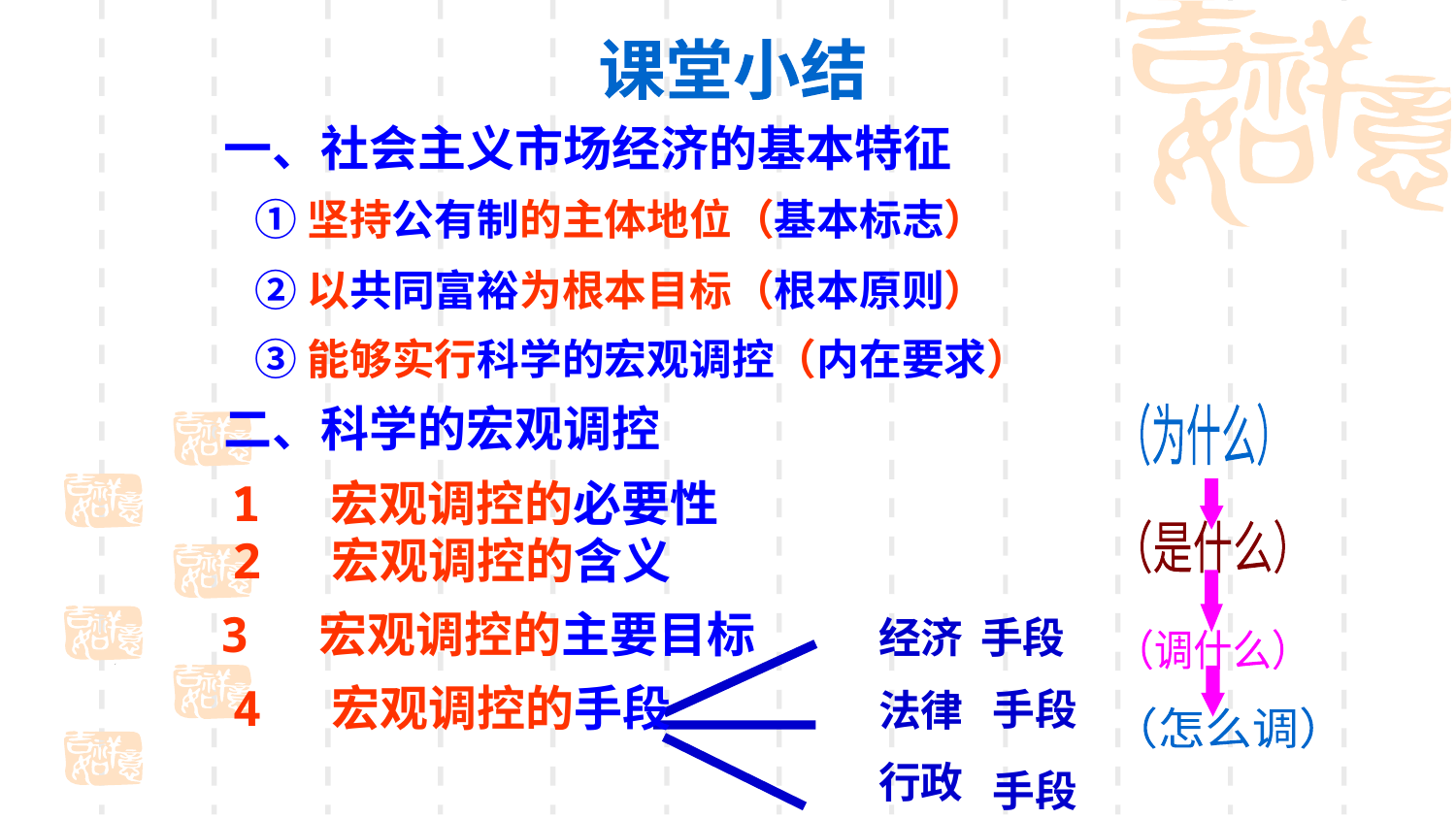

课堂小结
一、社会主义市场经济的基本特征

①坚持公有制的主体地位（基本标志）

②以共同富裕为根本目标（根本原则）
③能够实行科学的宏观调控（内在要求）
二、科学的宏观调控
（为什么）
1  宏观调控的必要性

（是什么）
2  宏观调控的含义

3  宏观调控的主要目标
经济
法律
行政
手段
手段
手段

4  宏观调控的手段

（调什么）

（怎么调）